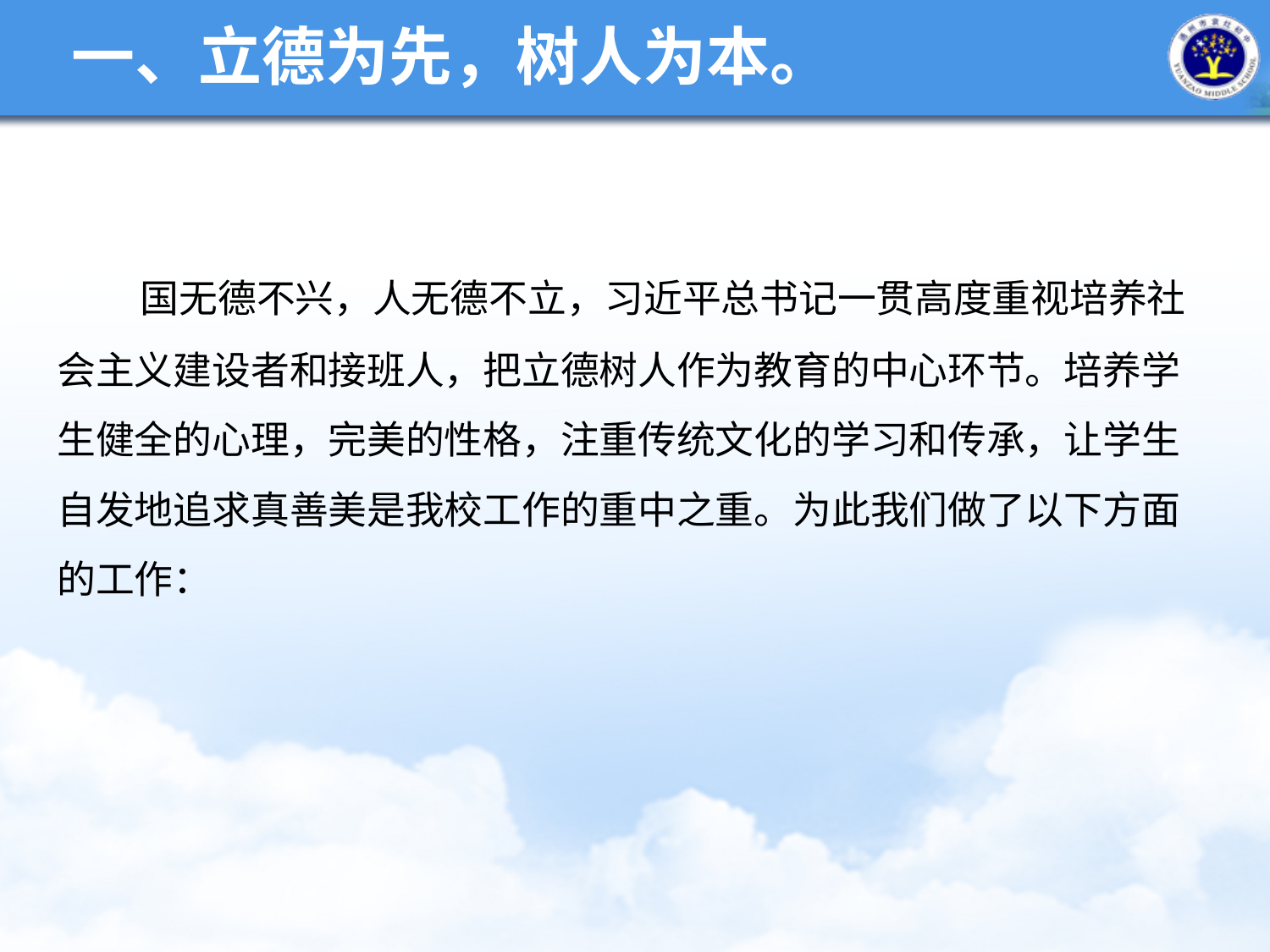

一、立德为先，树人为本。
  国无德不兴，人无德不立，习近平总书记一贯高度重视培养社会主义建设者和接班人，把立德树人作为教育的中心环节。培养学生健全的心理，完美的性格，注重传统文化的学习和传承，让学生自发地追求真善美是我校工作的重中之重。为此我们做了以下方面的工作：